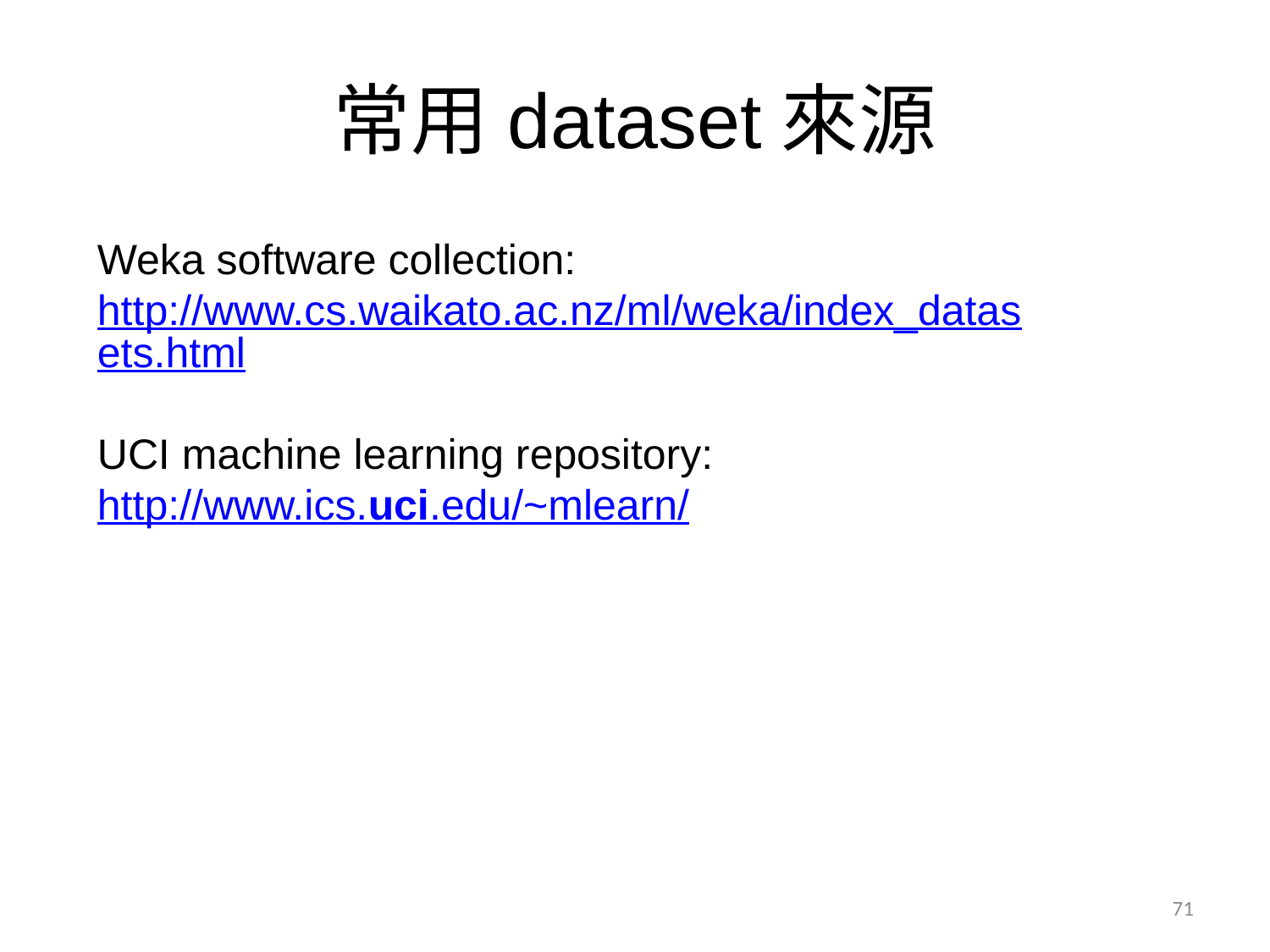

# 常用dataset來源
Weka software collection: http://www.cs.waikato.ac.nz/ml/weka/index_datasets.html

UCI machine learning repository:
http://www.ics.uci.edu/~mlearn/
71